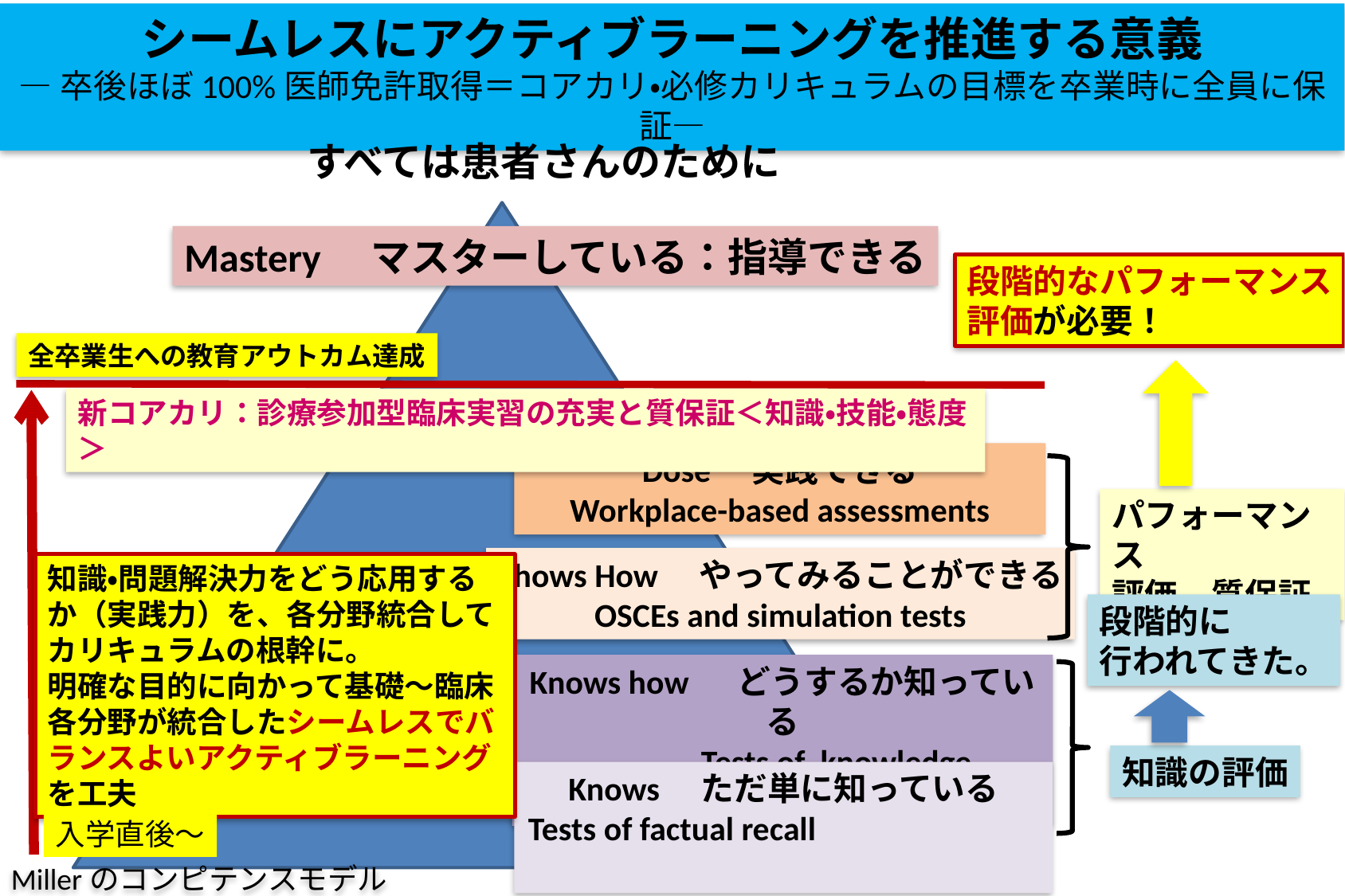

シームレスにアクティブラーニングを推進する意義
―卒後ほぼ100%医師免許取得＝コアカリ・必修カリキュラムの目標を卒業時に全員に保証―
すべては患者さんのために

Mastery　マスターしている：指導できる
段階的なパフォーマンス
評価が必要！
全卒業生への教育アウトカム達成

新コアカリ：診療参加型臨床実習の充実と質保証＜知識・技能・態度＞
Dose　実践できる
Workplace-based assessments

パフォーマンス
評価　質保証
Shows How　やってみることができる
     OSCEs and simulation tests
知識・問題解決力をどう応用するか（実践力）を、各分野統合してカリキュラムの根幹に。
明確な目的に向かって基礎～臨床各分野が統合したシームレスでバランスよいアクティブラーニングを工夫
段階的に
行われてきた。
Knows how 　どうするか知っている
　　　Tests of  knowledge application

知識の評価
Knows　ただ単に知っている
Tests of factual recall
入学直後～
Millerのコンピテンスモデル